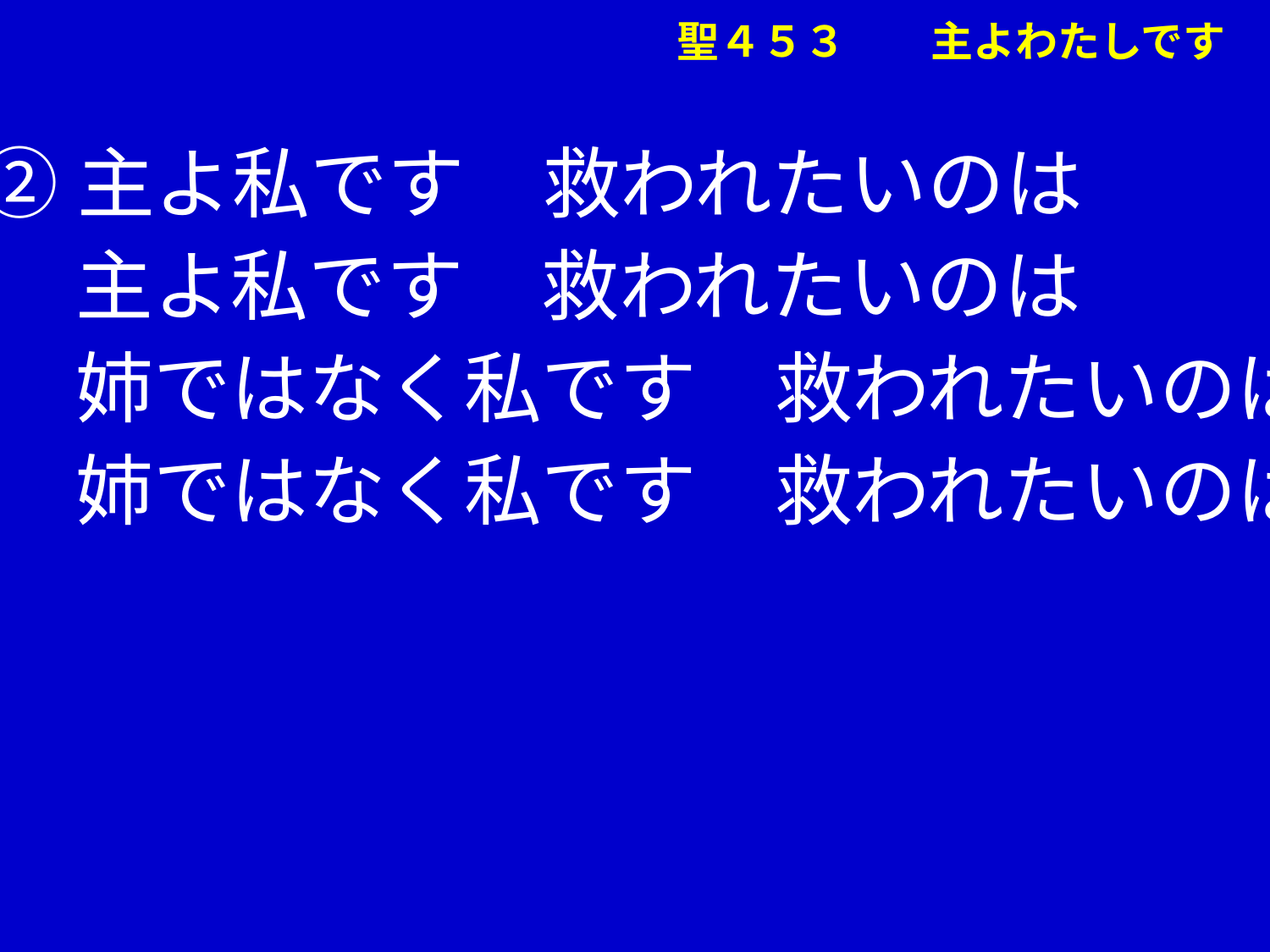

聖４５３　　主よわたしです
②主よ私です　救われたいのは
　 主よ私です　救われたいのは
　 姉ではなく私です　救われたいのは
　 姉ではなく私です　救われたいのは